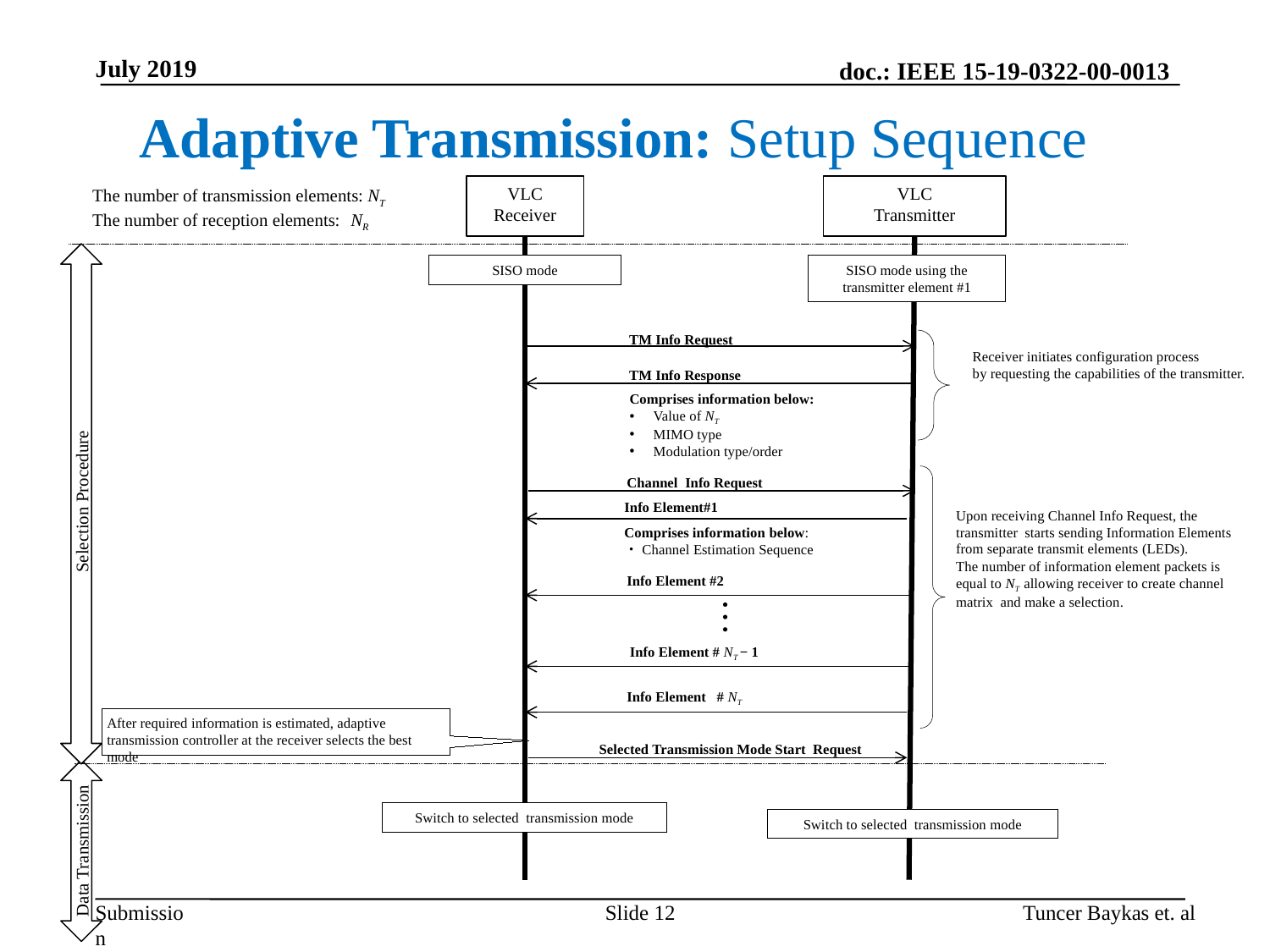

July 2019
Adaptive Transmission: Setup Sequence
VLC
Receiver
VLC
Transmitter
The number of transmission elements: NT
The number of reception elements:	 NR
SISO mode using the transmitter element #1
SISO mode
TM Info Request

Receiver initiates configuration process
by requesting the capabilities of the transmitter.
TM Info Response
Comprises information below:
Value of NT
MIMO type
Modulation type/order

Channel  Info Request
 Selection Procedure
Info Element#1

Comprises information below:
・Channel Estimation Sequence
Upon receiving Channel Info Request, the  transmitter  starts sending Information Elements from separate transmit elements (LEDs).
The number of information element packets is equal to NT  allowing receiver to create channel matrix  and make a selection.
Info Element #2
…
Info Element # NT − 1
Info Element   # NT
After required information is estimated, adaptive transmission controller at the receiver selects the best mode
Selected Transmission Mode Start  Request
Switch to selected  transmission mode
Switch to selected  transmission mode
Data Transmission
Slide 12
Tuncer Baykas et. al